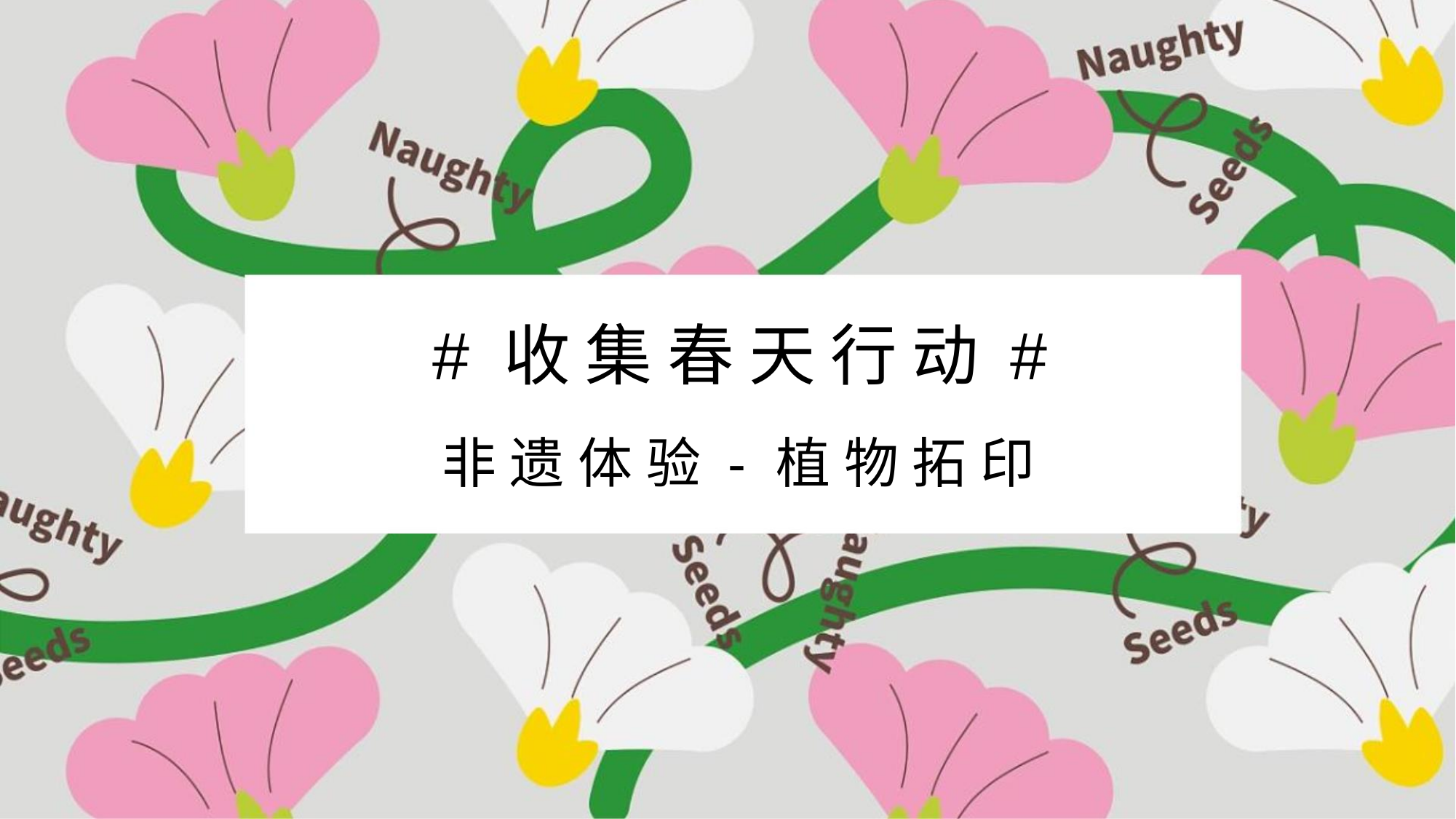

# 收 集 春 天 行 动 #
# 女 神 宠 爱 行 动 #
非 遗 体 验 - 植 物 拓 印